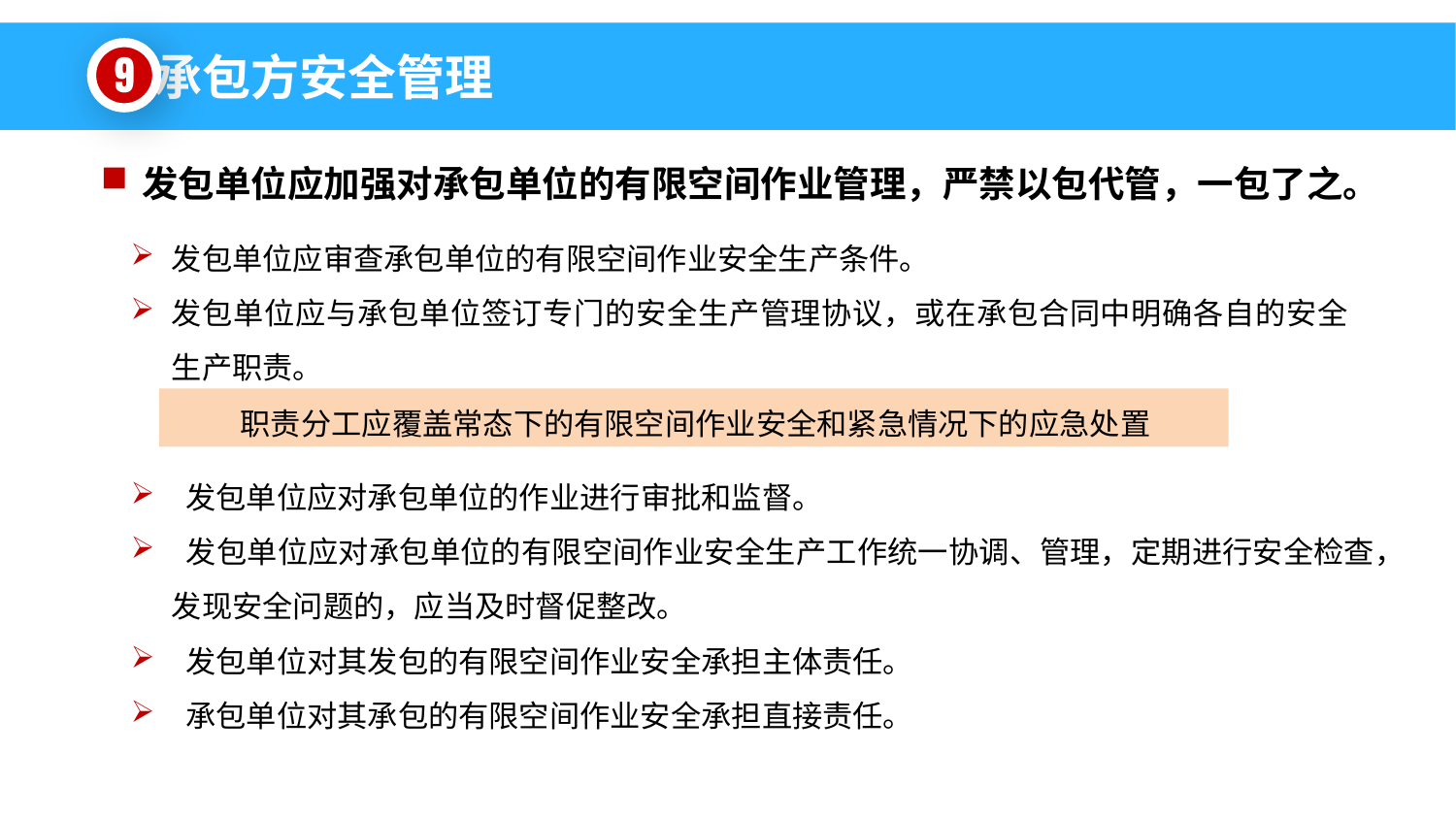

承包方安全管理

9
发包单位应加强对承包单位的有限空间作业管理，严禁以包代管，一包了之。
发包单位应审查承包单位的有限空间作业安全生产条件。
发包单位应与承包单位签订专门的安全生产管理协议，或在承包合同中明确各自的安全生产职责。
   职责分工应覆盖常态下的有限空间作业安全和紧急情况下的应急处置
 发包单位应对承包单位的作业进行审批和监督。
 发包单位应对承包单位的有限空间作业安全生产工作统一协调、管理，定期进行安全检查，发现安全问题的，应当及时督促整改。
 发包单位对其发包的有限空间作业安全承担主体责任。
 承包单位对其承包的有限空间作业安全承担直接责任。